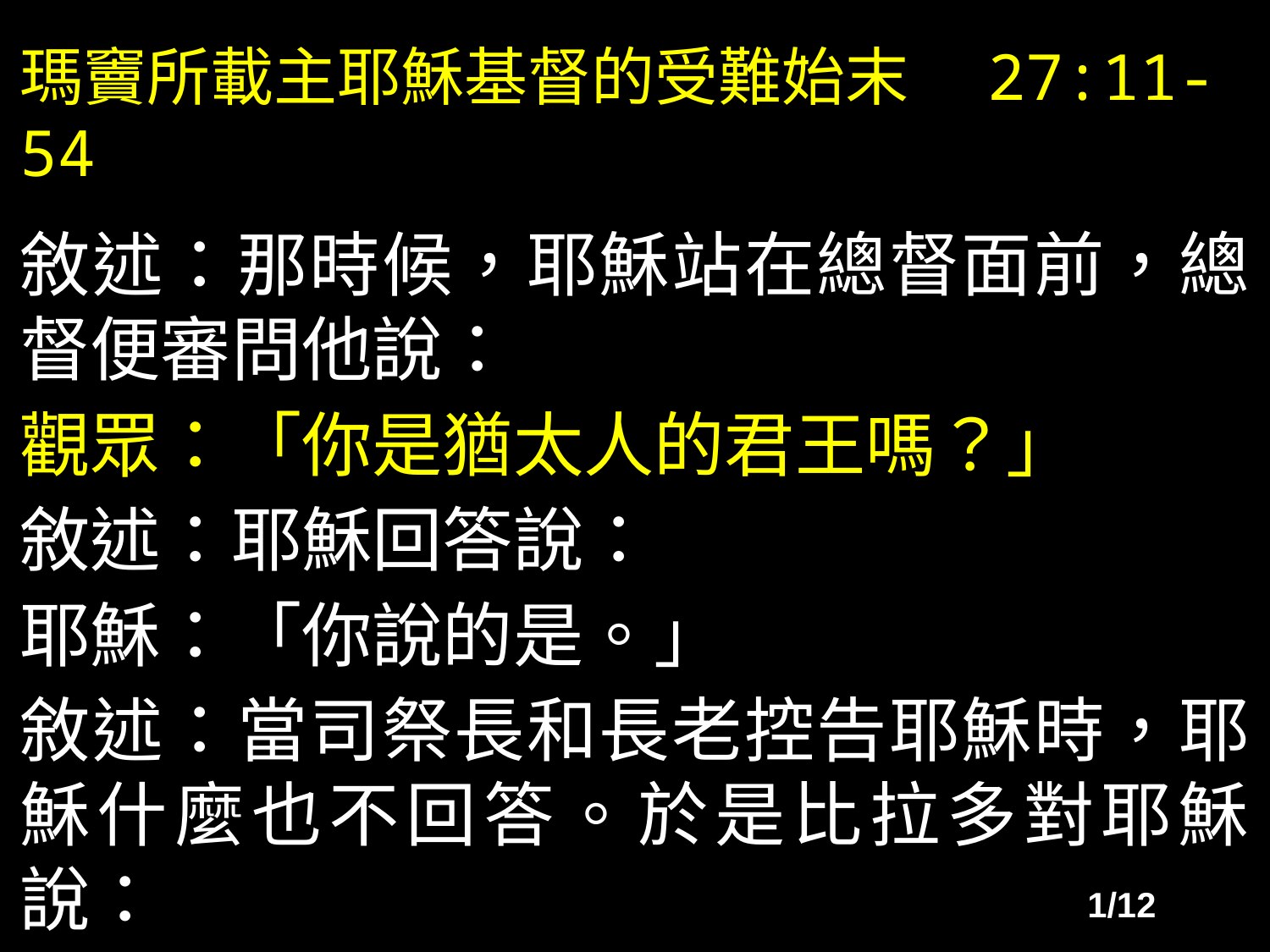

瑪竇所載主耶穌基督的受難始末　27:11-54
敘述：那時候，耶穌站在總督面前，總督便審問他說：
觀眾：「你是猶太人的君王嗎？」
敘述：耶穌回答說：
耶穌：「你說的是。」
敘述：當司祭長和長老控告耶穌時，耶穌什麼也不回答。於是比拉多對耶穌說：
1/12